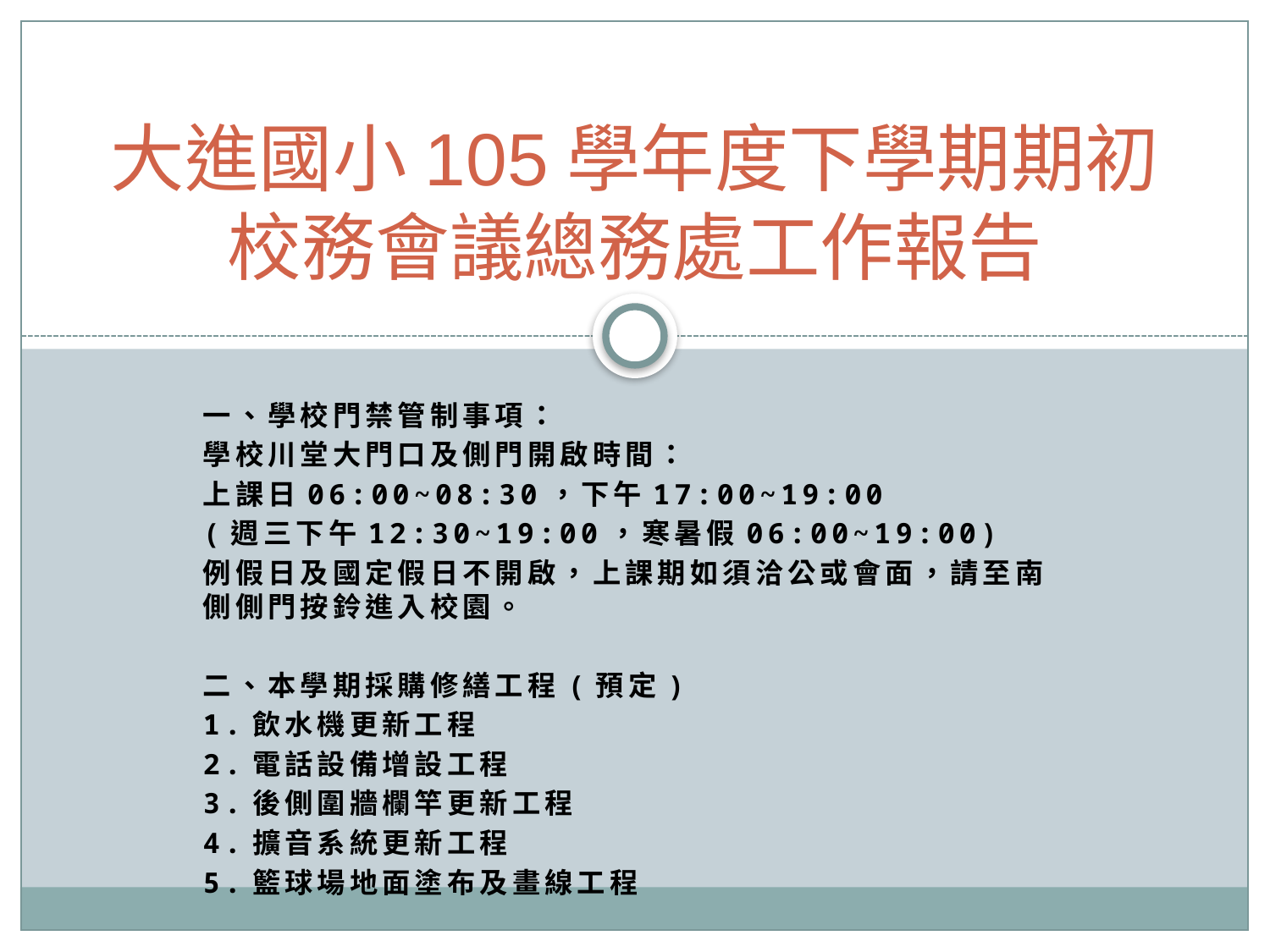

# 大進國小105學年度下學期期初校務會議總務處工作報告
一、學校門禁管制事項：
學校川堂大門口及側門開啟時間：
上課日06:00~08:30，下午17:00~19:00
(週三下午12:30~19:00，寒暑假06:00~19:00)
例假日及國定假日不開啟，上課期如須洽公或會面，請至南側側門按鈴進入校園。

二、本學期採購修繕工程(預定)
1.飲水機更新工程
2.電話設備增設工程
3.後側圍牆欄竿更新工程
4.擴音系統更新工程
5.籃球場地面塗布及畫線工程